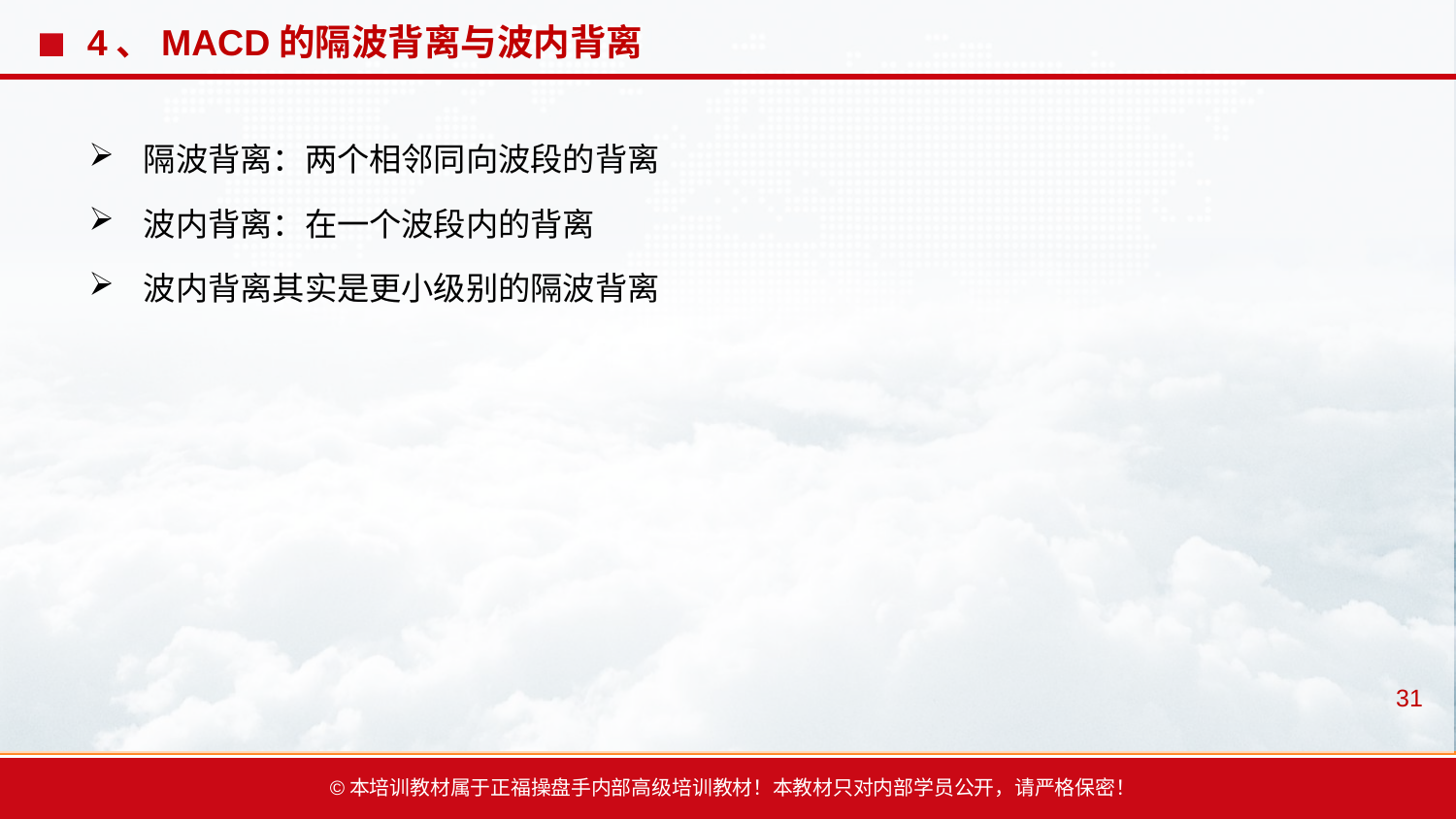

# 4、MACD的隔波背离与波内背离
隔波背离：两个相邻同向波段的背离
波内背离：在一个波段内的背离
波内背离其实是更小级别的隔波背离